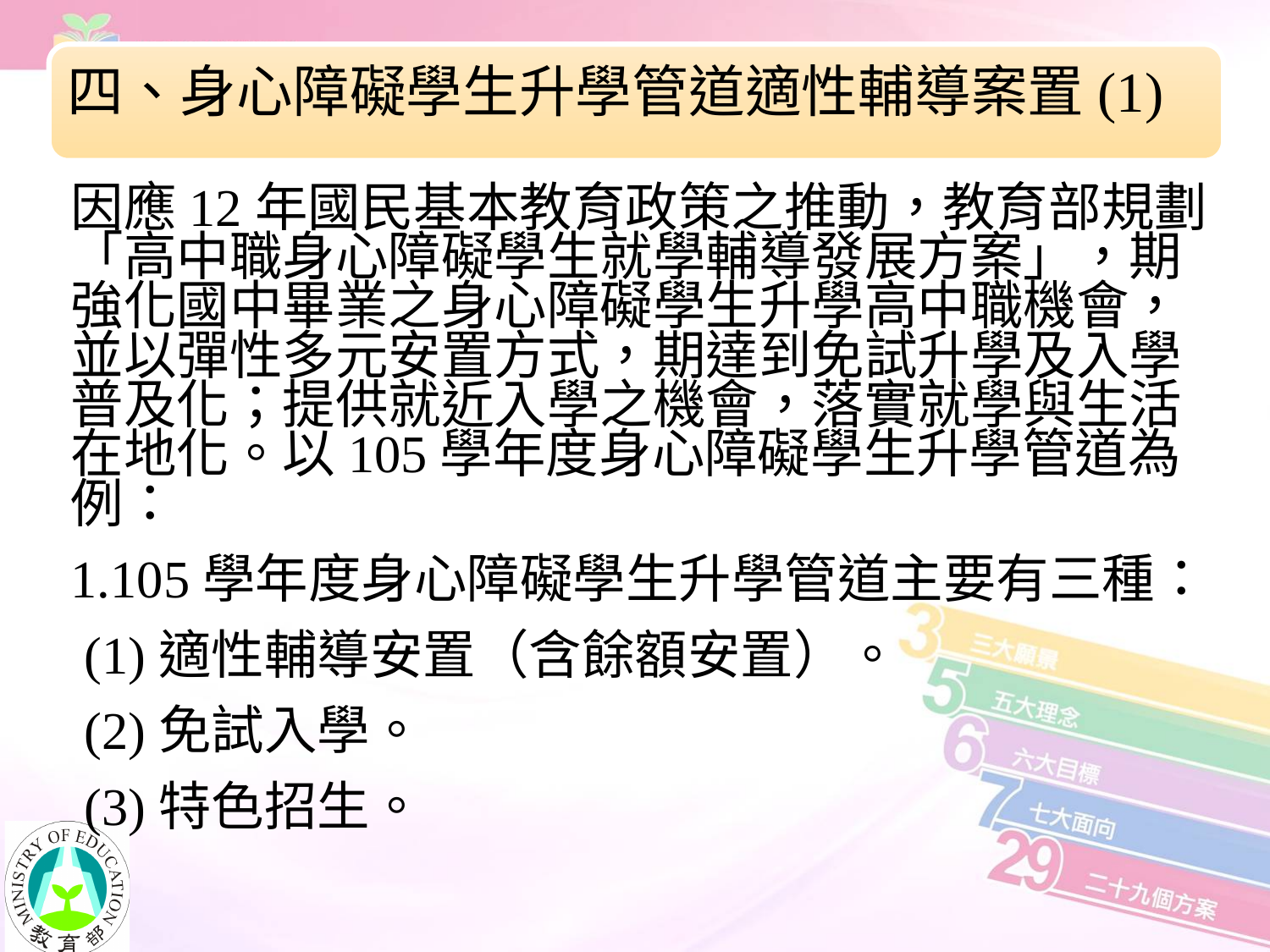

四、身心障礙學生升學管道適性輔導案置(1)
因應12年國民基本教育政策之推動，教育部規劃「高中職身心障礙學生就學輔導發展方案」，期強化國中畢業之身心障礙學生升學高中職機會，並以彈性多元安置方式，期達到免試升學及入學普及化；提供就近入學之機會，落實就學與生活在地化。以105學年度身心障礙學生升學管道為例：
1.105學年度身心障礙學生升學管道主要有三種：
 (1)適性輔導安置（含餘額安置）。
 (2)免試入學。
 (3)特色招生。